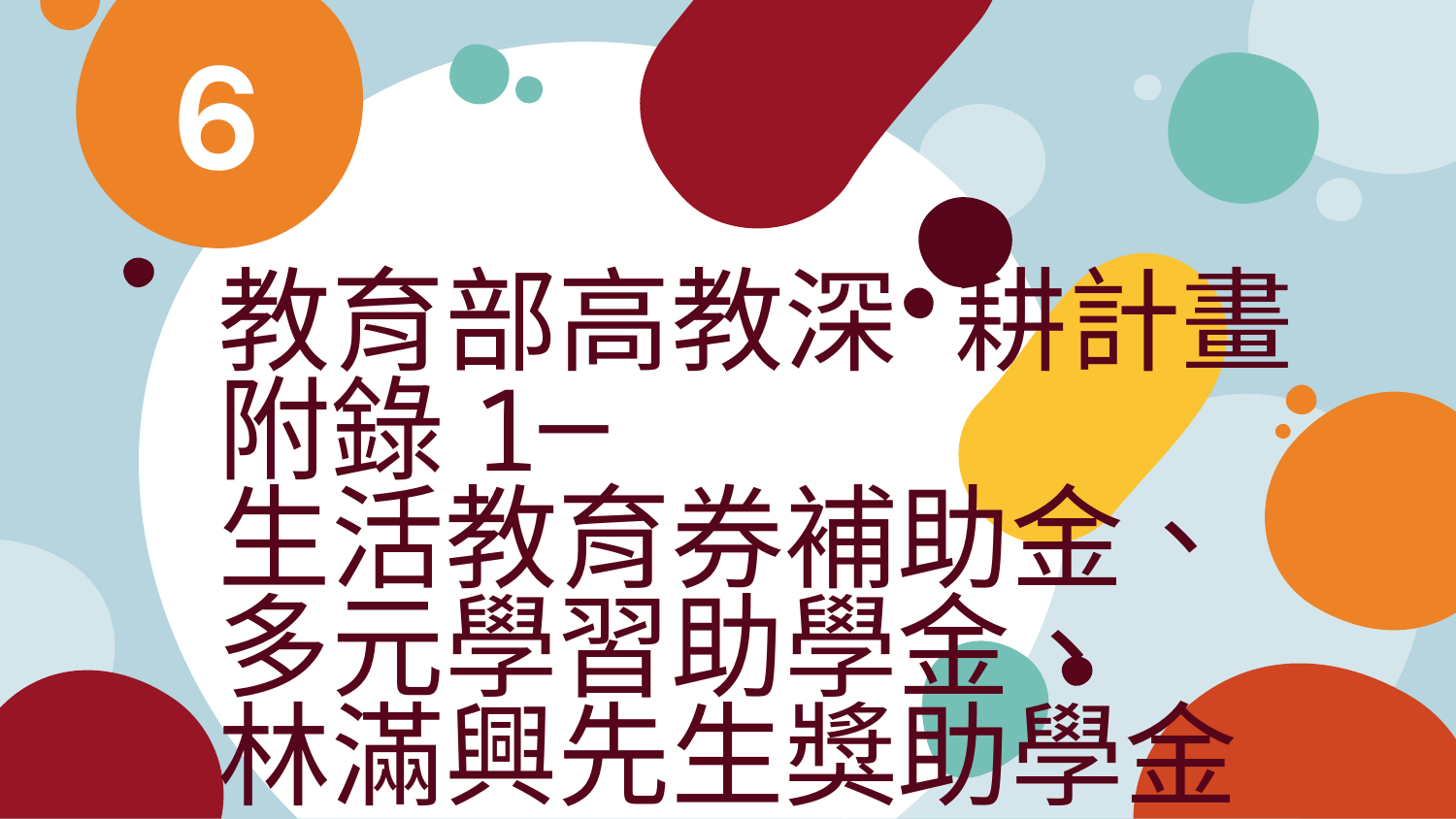

6
# 教育部高教深 耕計畫附錄1─ 生活教育券補助金、 多元學習助學金、 林滿興先生獎助學金